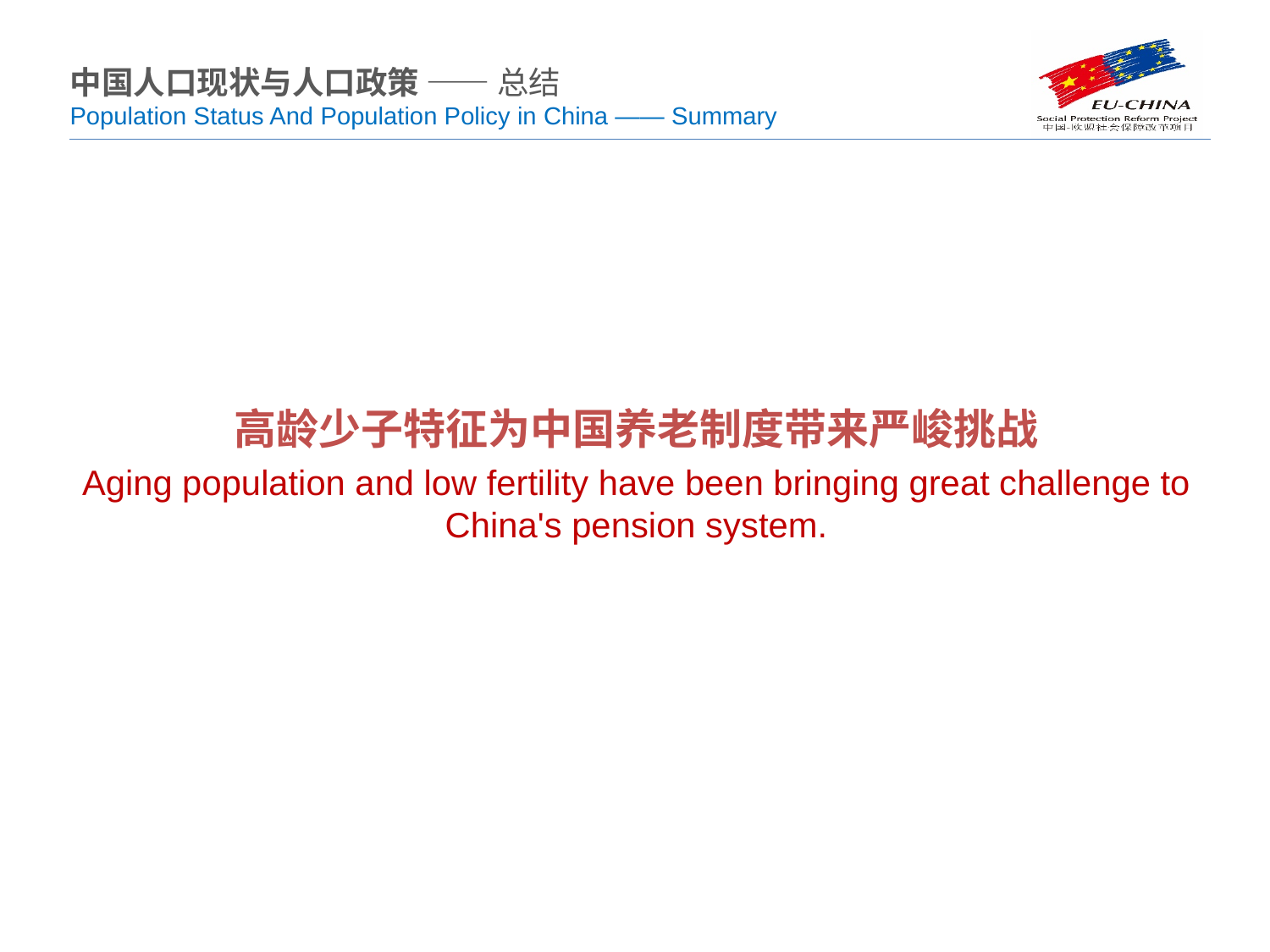

中国人口现状与人口政策 —— 总结
Population Status And Population Policy in China —— Summary
高龄少子特征为中国养老制度带来严峻挑战
Aging population and low fertility have been bringing great challenge to China's pension system.